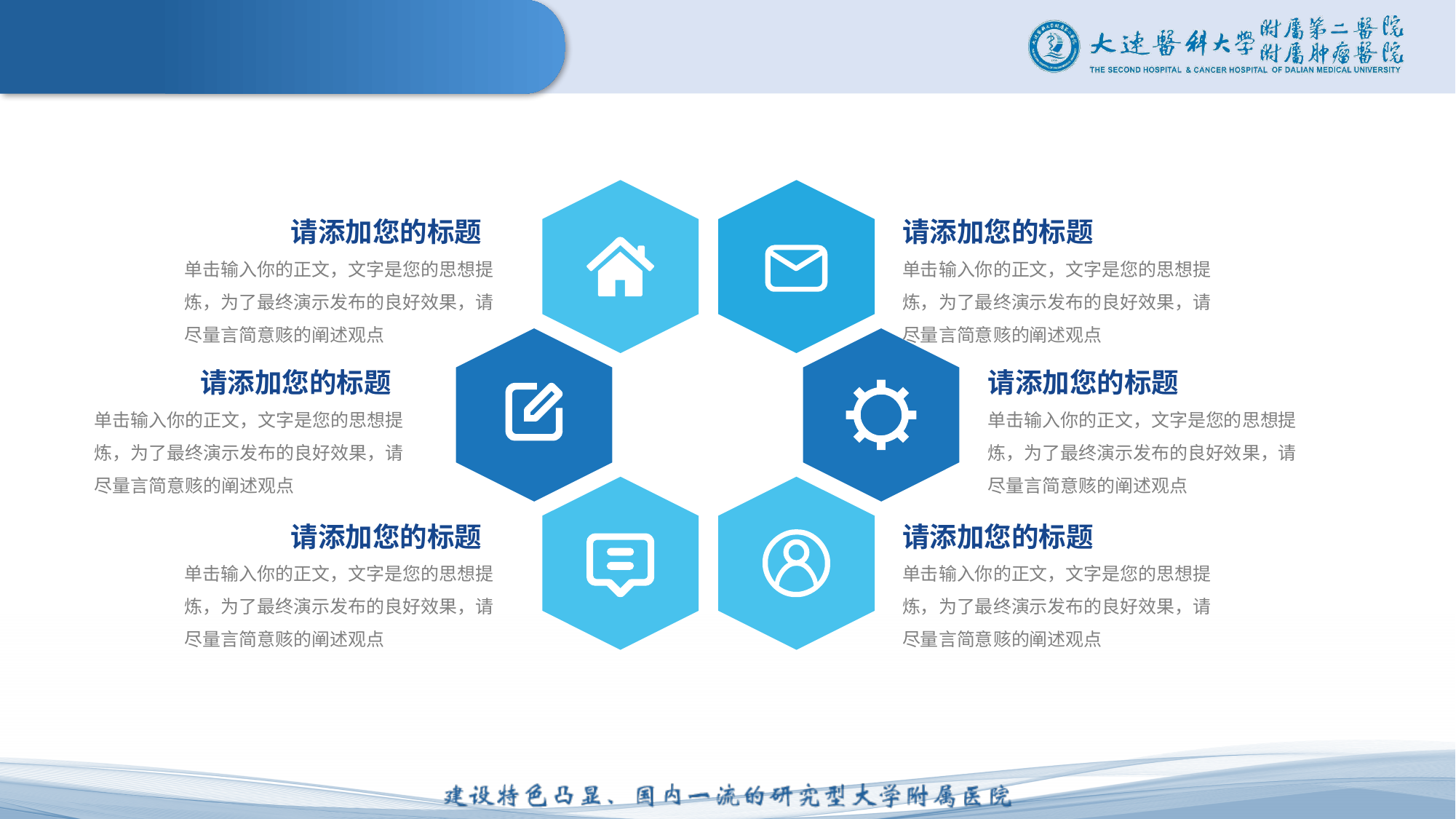

请添加您的标题
单击输入你的正文，文字是您的思想提炼，为了最终演示发布的良好效果，请尽量言简意赅的阐述观点
请添加您的标题
单击输入你的正文，文字是您的思想提炼，为了最终演示发布的良好效果，请尽量言简意赅的阐述观点

请添加您的标题
单击输入你的正文，文字是您的思想提炼，为了最终演示发布的良好效果，请尽量言简意赅的阐述观点
请添加您的标题
单击输入你的正文，文字是您的思想提炼，为了最终演示发布的良好效果，请尽量言简意赅的阐述观点

请添加您的标题
单击输入你的正文，文字是您的思想提炼，为了最终演示发布的良好效果，请尽量言简意赅的阐述观点
请添加您的标题
单击输入你的正文，文字是您的思想提炼，为了最终演示发布的良好效果，请尽量言简意赅的阐述观点